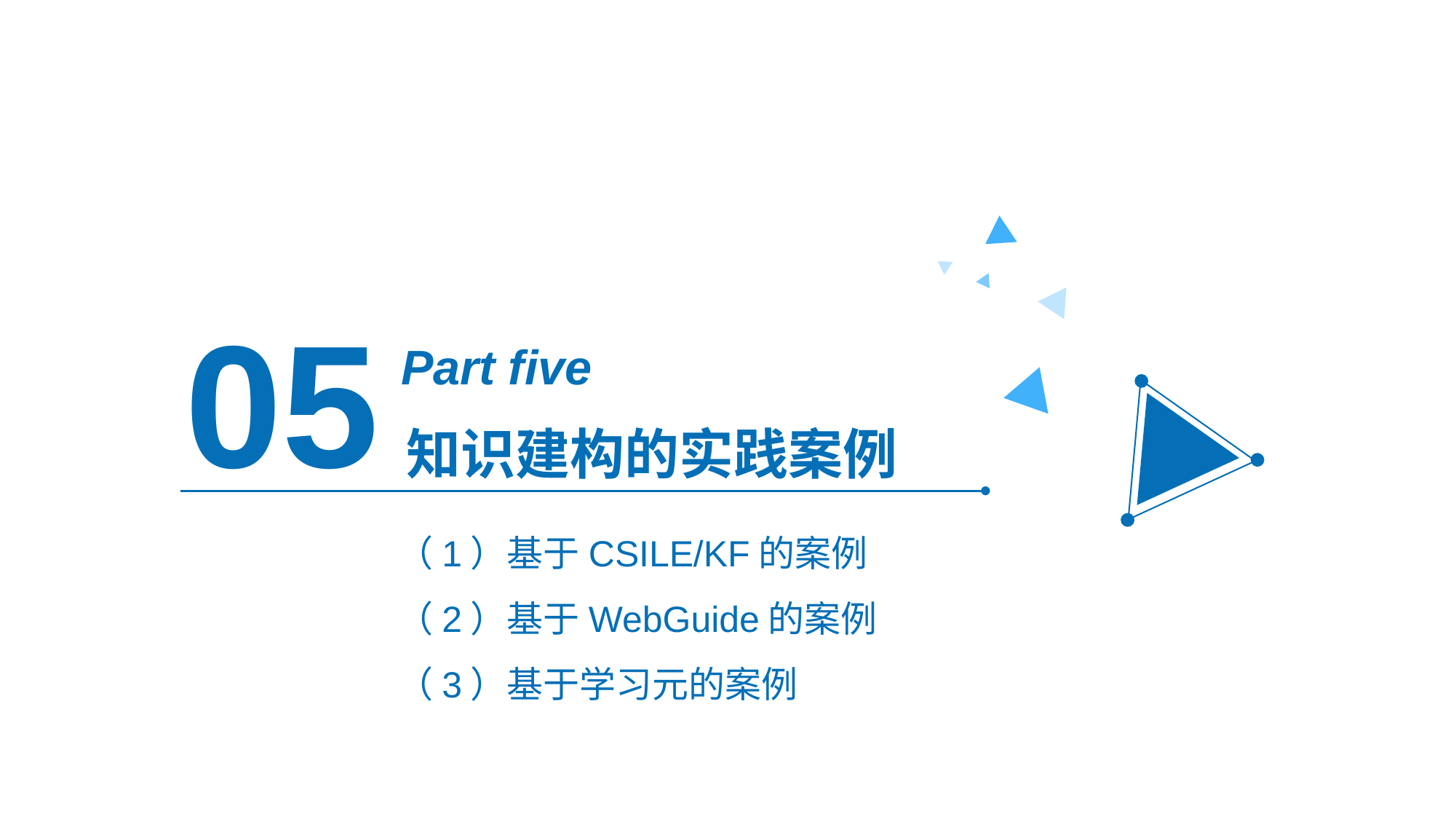

05
Part five

知识建构的实践案例

（1）基于CSILE/KF的案例
（2）基于WebGuide的案例
（3）基于学习元的案例